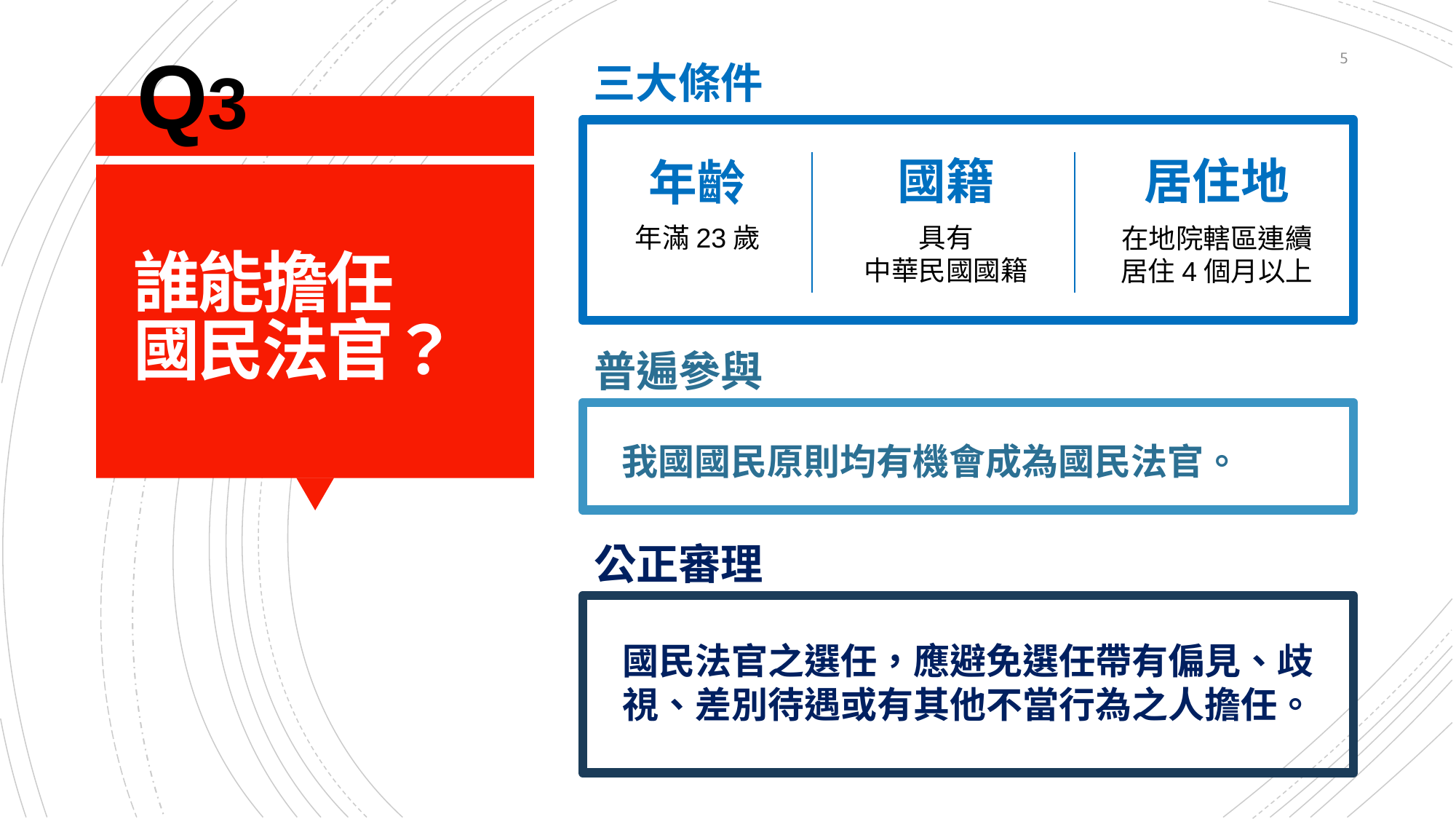

Q3
5
三大條件

國籍
居住地
年齡
年滿23歲
具有
中華民國國籍
在地院轄區連續
居住4個月以上
# 誰能擔任 國民法官？
普遍參與

我國國民原則均有機會成為國民法官。
公正審理

國民法官之選任，應避免選任帶有偏見、歧視、差別待遇或有其他不當行為之人擔任。